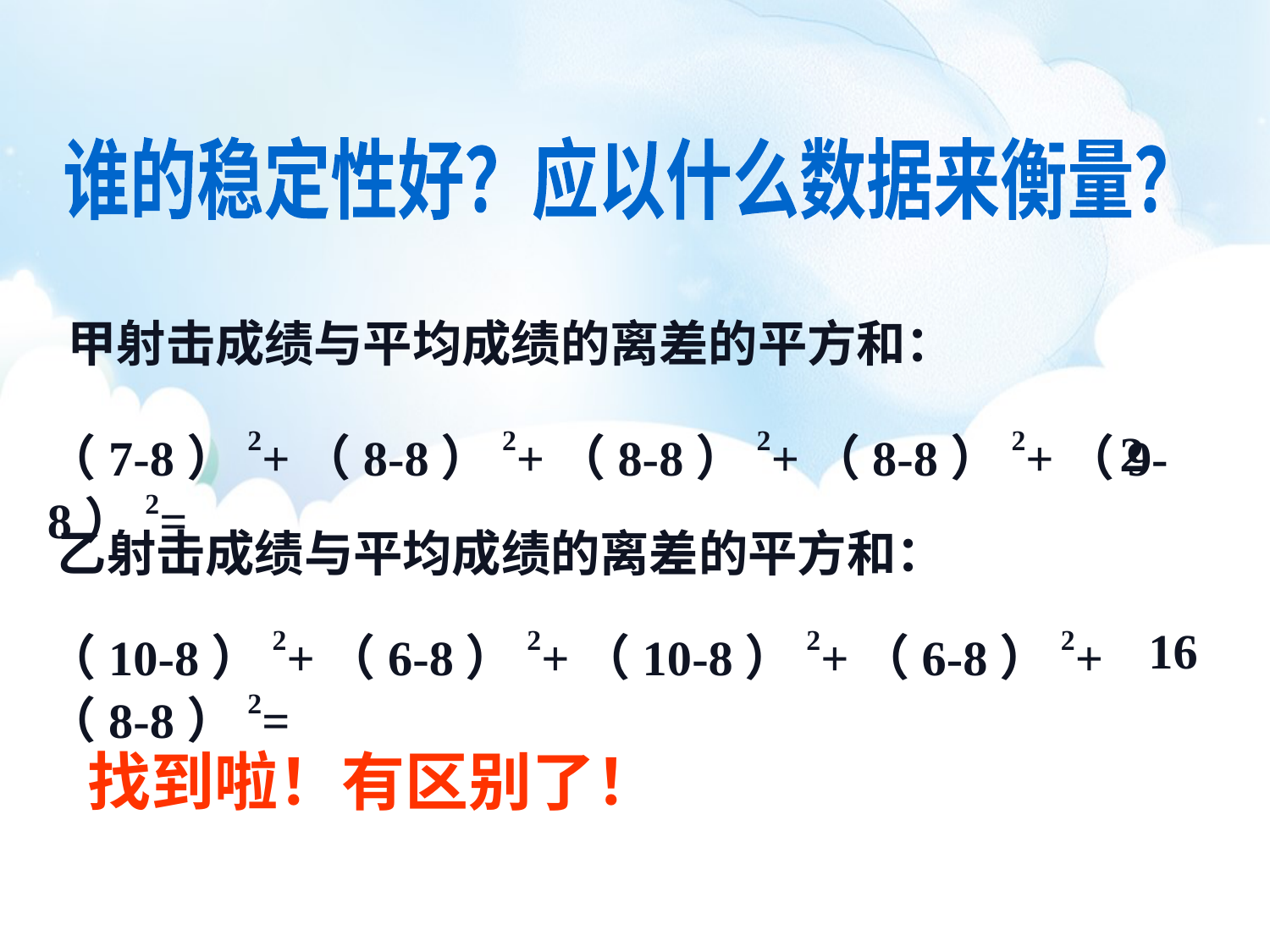

谁的稳定性好？应以什么数据来衡量？
甲射击成绩与平均成绩的离差的平方和：
（7-8）2+（8-8）2+（8-8）2+（8-8）2+（9-8）2=
2
乙射击成绩与平均成绩的离差的平方和：
16
（10-8）2+（6-8）2+（10-8）2+（6-8）2+（8-8）2=
找到啦！有区别了！